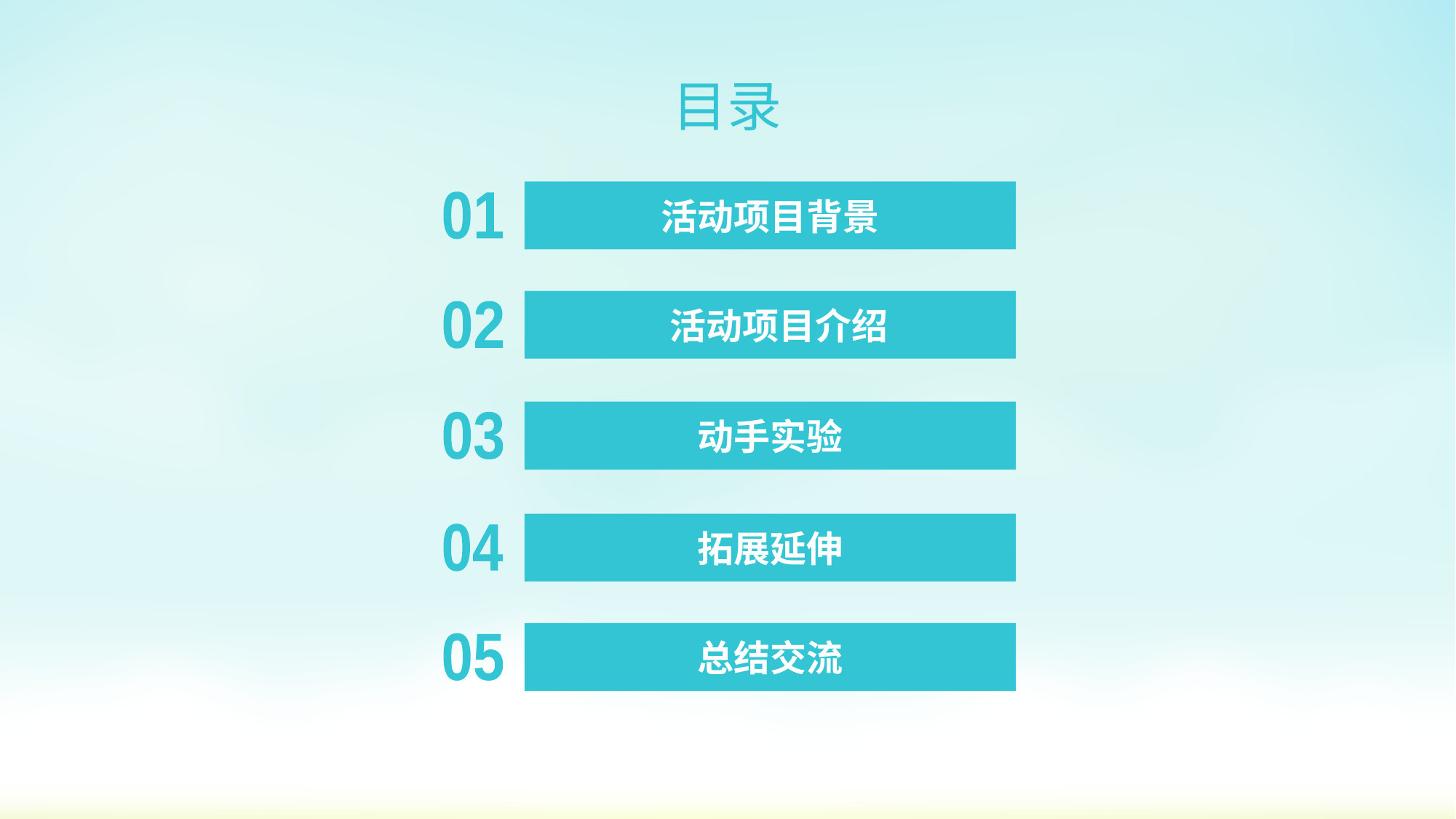

目录
活动项目背景
01
 活动项目介绍
02
动手实验
03
拓展延伸
04
总结交流
05